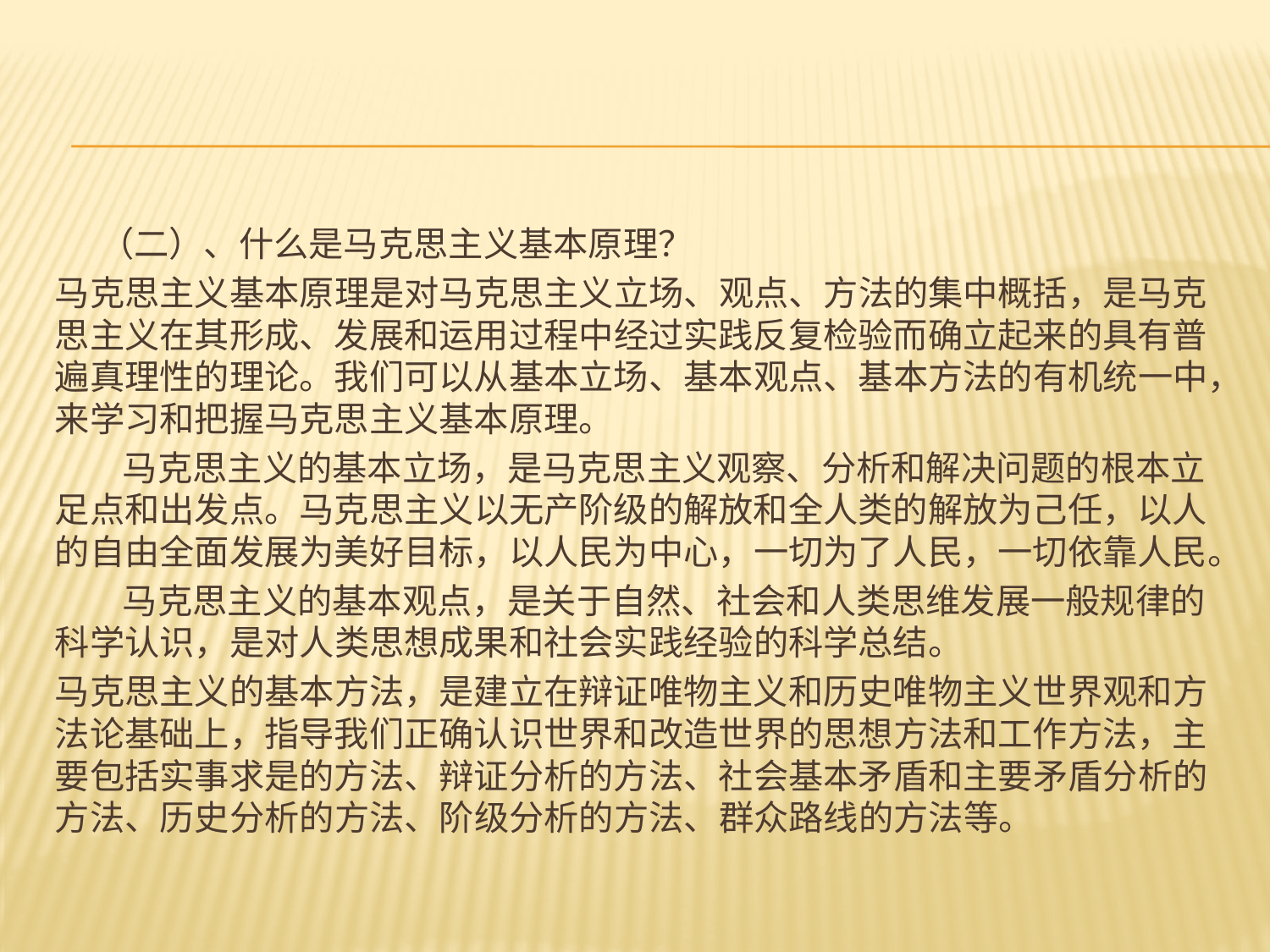

#
     （二）、什么是马克思主义基本原理？
马克思主义基本原理是对马克思主义立场、观点、方法的集中概括，是马克思主义在其形成、发展和运用过程中经过实践反复检验而确立起来的具有普遍真理性的理论。我们可以从基本立场、基本观点、基本方法的有机统一中，来学习和把握马克思主义基本原理。
        马克思主义的基本立场，是马克思主义观察、分析和解决问题的根本立足点和出发点。马克思主义以无产阶级的解放和全人类的解放为己任，以人的自由全面发展为美好目标，以人民为中心，一切为了人民，一切依靠人民。
        马克思主义的基本观点，是关于自然、社会和人类思维发展一般规律的科学认识，是对人类思想成果和社会实践经验的科学总结。
马克思主义的基本方法，是建立在辩证唯物主义和历史唯物主义世界观和方法论基础上，指导我们正确认识世界和改造世界的思想方法和工作方法，主要包括实事求是的方法、辩证分析的方法、社会基本矛盾和主要矛盾分析的方法、历史分析的方法、阶级分析的方法、群众路线的方法等。